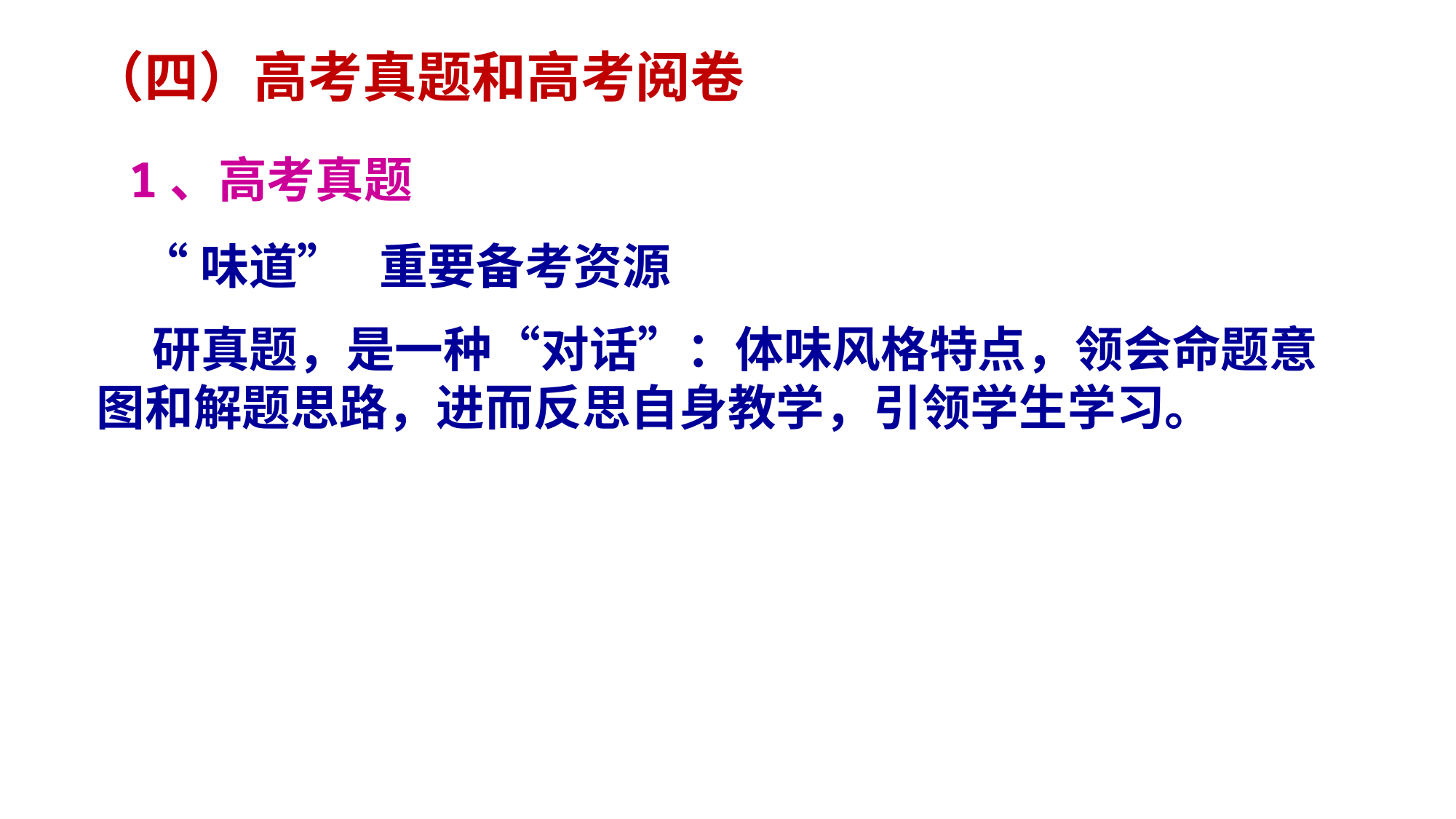

（四）高考真题和高考阅卷
1、高考真题
    “味道”   重要备考资源
    研真题，是一种“对话”：体味风格特点，领会命题意图和解题思路，进而反思自身教学，引领学生学习。